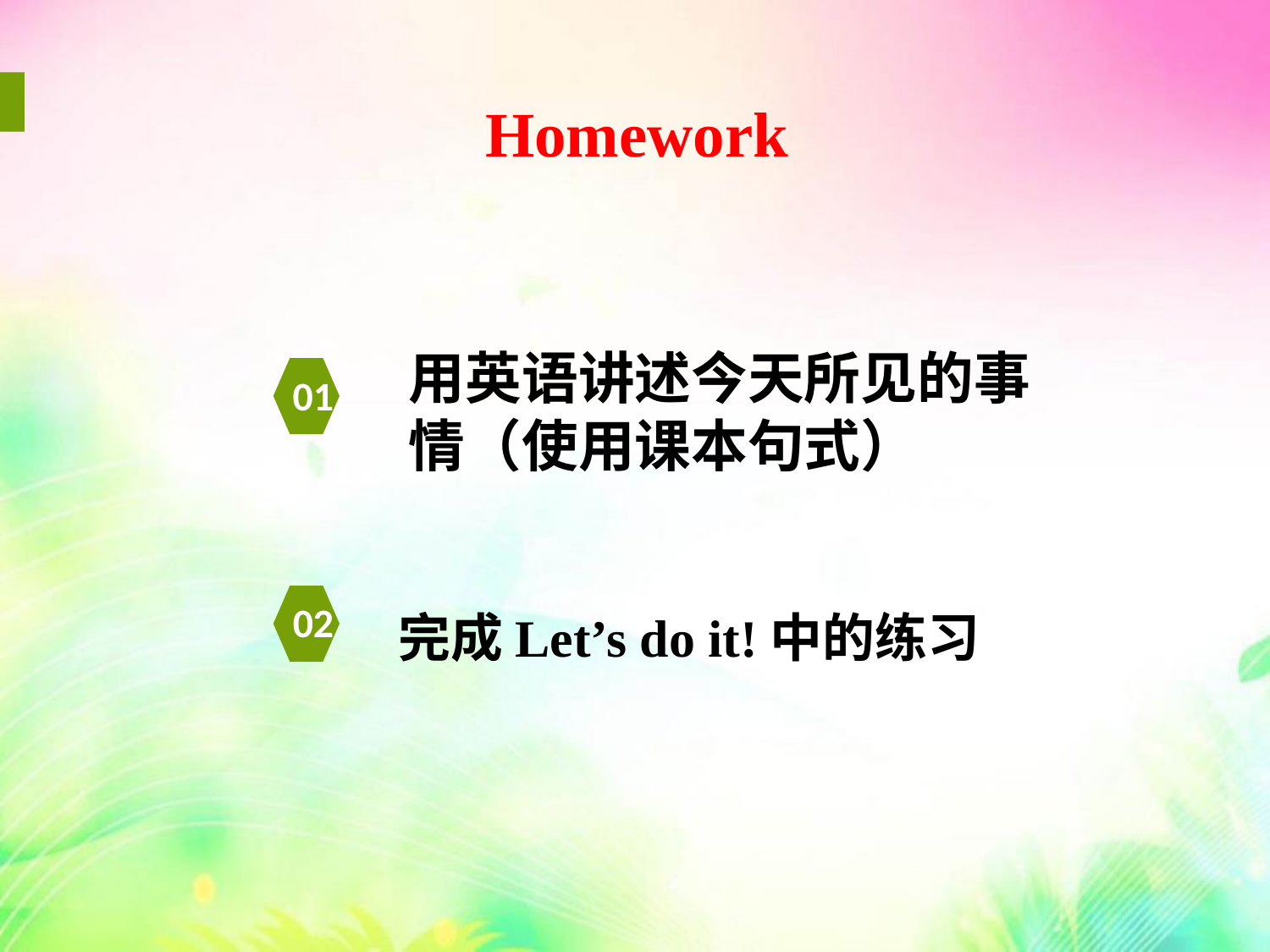

Homework
用英语讲述今天所见的事情（使用课本句式）

01
完成Let’s do it!中的练习

02